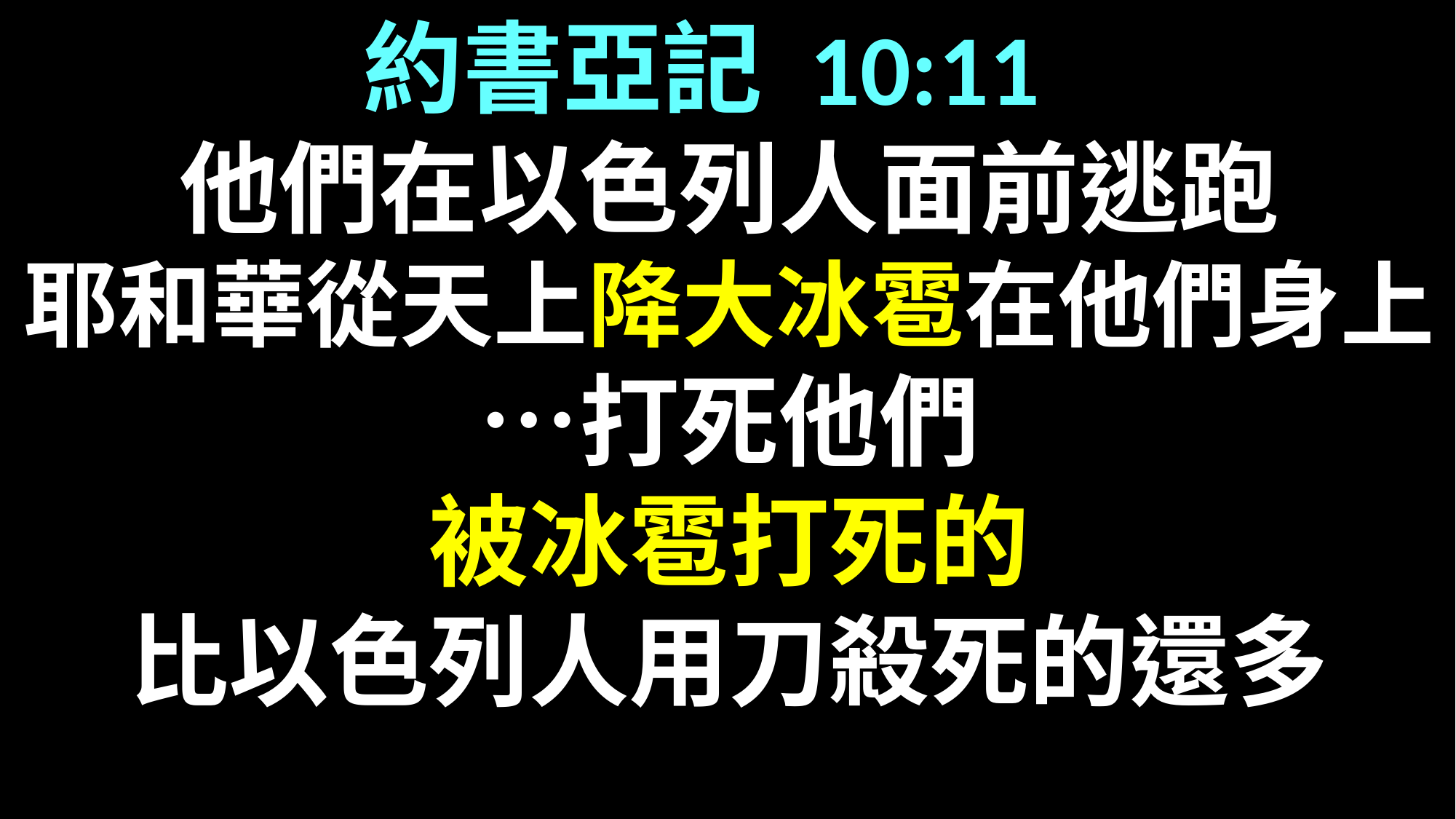

約書亞記 10:11
他們在以色列人面前逃跑
耶和華從天上降大冰雹在他們身上…打死他們
被冰雹打死的
比以色列人用刀殺死的還多